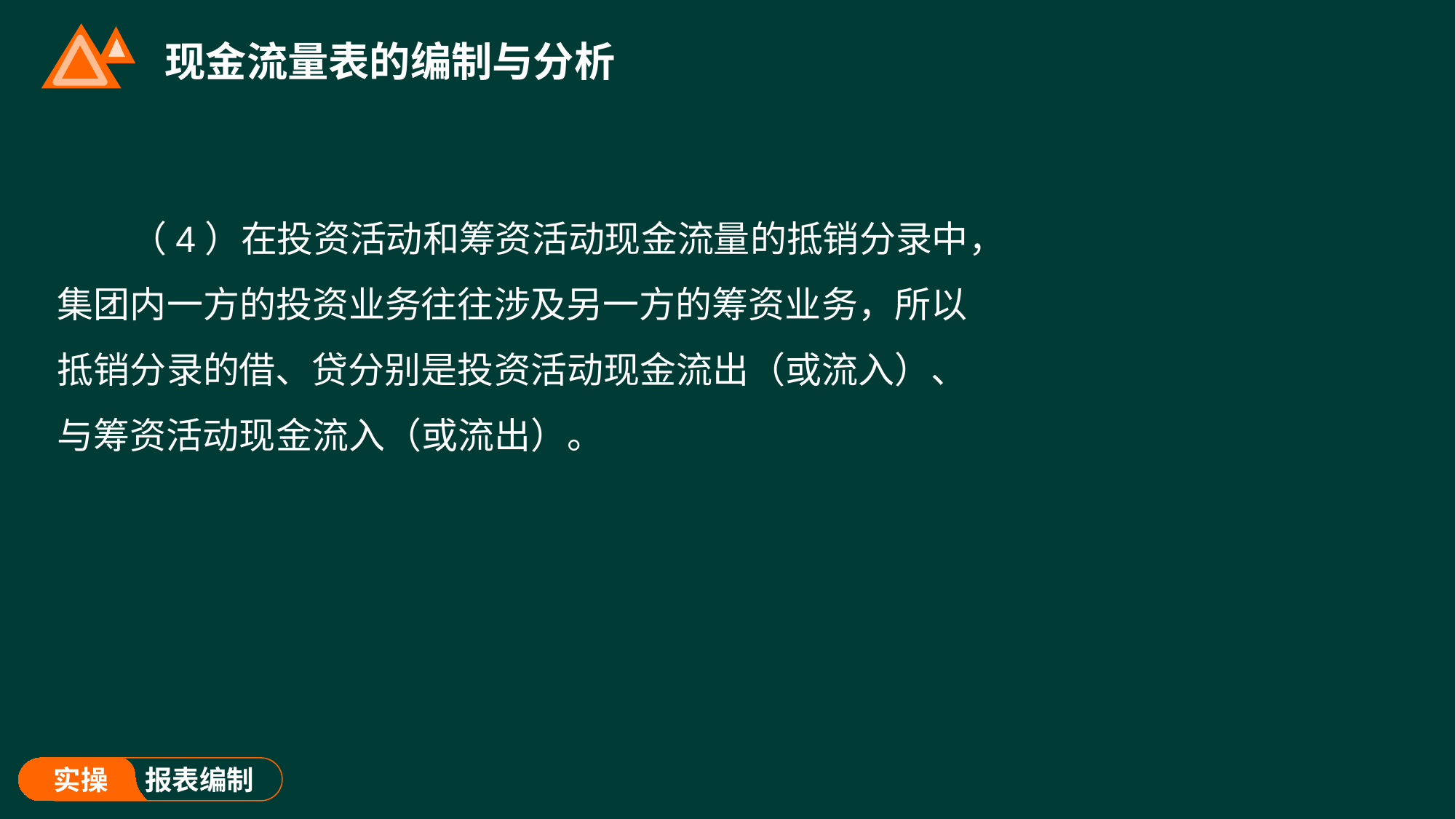

# 现金流量表的编制与分析
（4）在投资活动和筹资活动现金流量的抵销分录中，集团内一方的投资业务往往涉及另一方的筹资业务，所以抵销分录的借、贷分别是投资活动现金流出（或流入）、与筹资活动现金流入（或流出）。